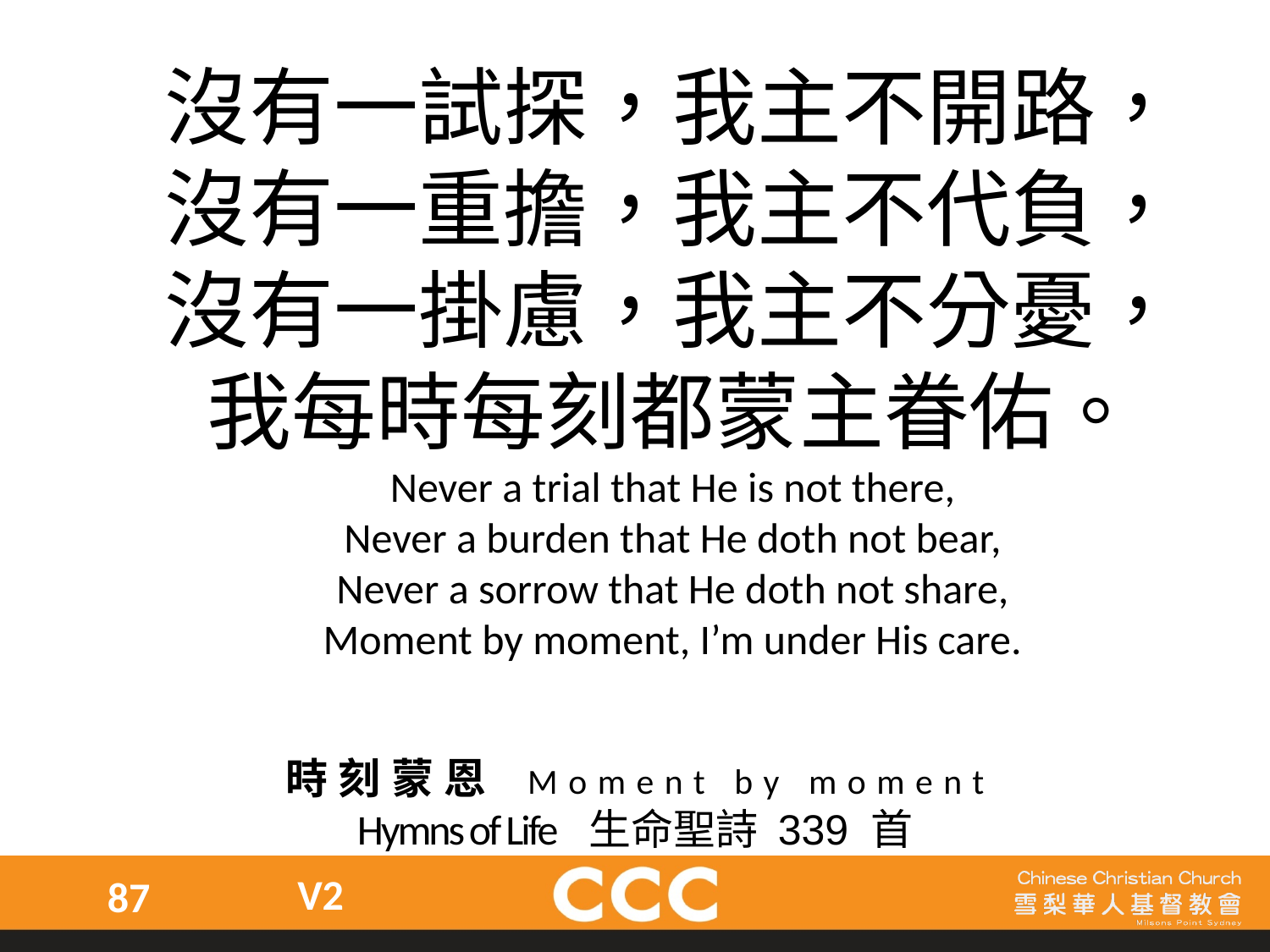

沒有一試探，我主不開路，
沒有一重擔，我主不代負，
沒有一掛慮，我主不分憂，
我每時每刻都蒙主眷佑。
Never a trial that He is not there,
Never a burden that He doth not bear,
Never a sorrow that He doth not share,
Moment by moment, I’m under His care.
時刻蒙恩 Moment by moment
Hymns of Life   生命聖詩 339 首
V2
87